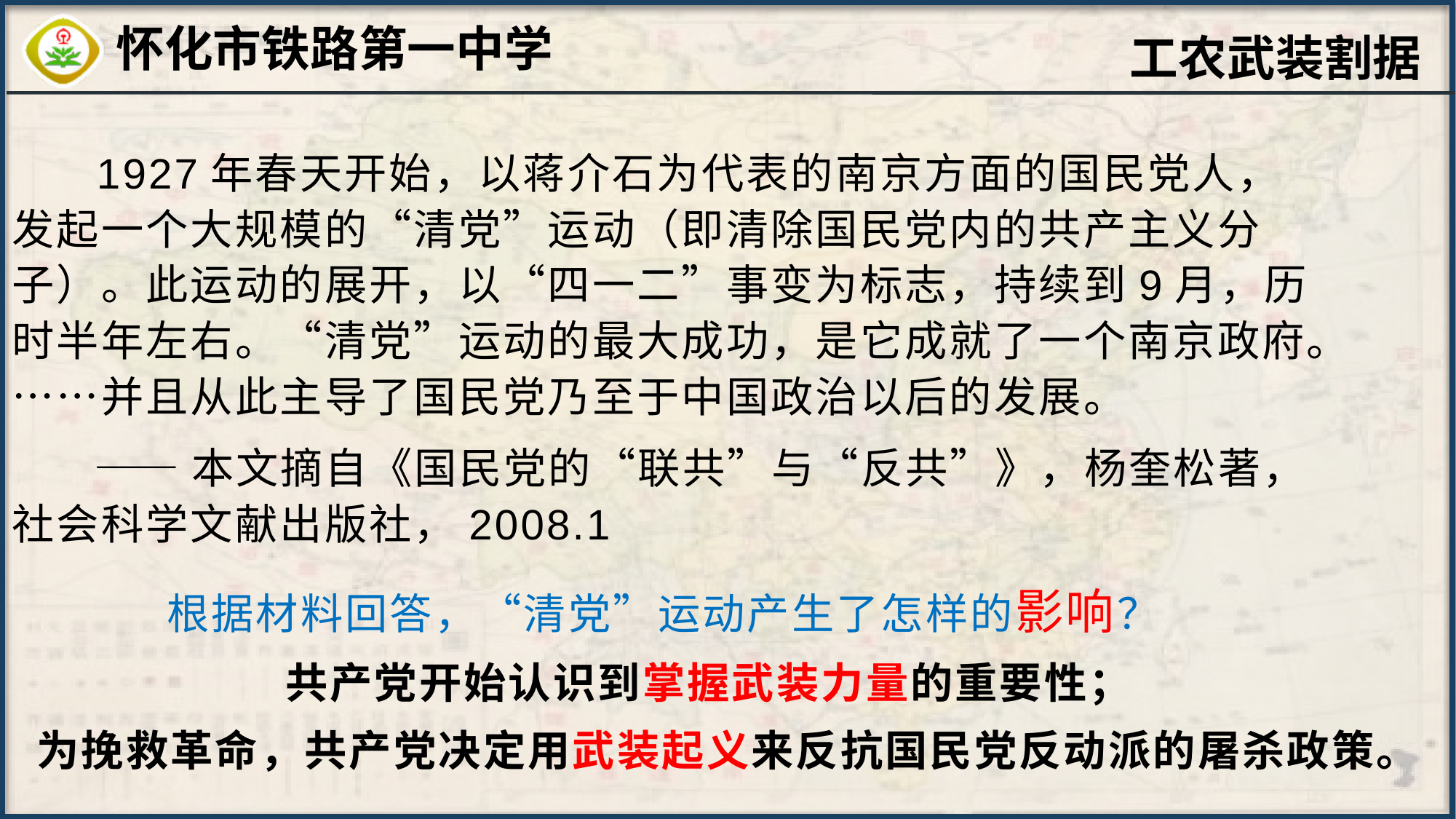

工农武装割据
      1927年春天开始，以蒋介石为代表的南京方面的国民党人，发起一个大规模的“清党”运动（即清除国民党内的共产主义分子）。此运动的展开，以“四一二”事变为标志，持续到9月，历时半年左右。“清党”运动的最大成功，是它成就了一个南京政府。……并且从此主导了国民党乃至于中国政治以后的发展。
       ——本文摘自《国民党的“联共”与“反共”》，杨奎松著，社会科学文献出版社，2008.1
根据材料回答，“清党”运动产生了怎样的影响？

共产党开始认识到掌握武装力量的重要性；
为挽救革命，共产党决定用武装起义来反抗国民党反动派的屠杀政策。